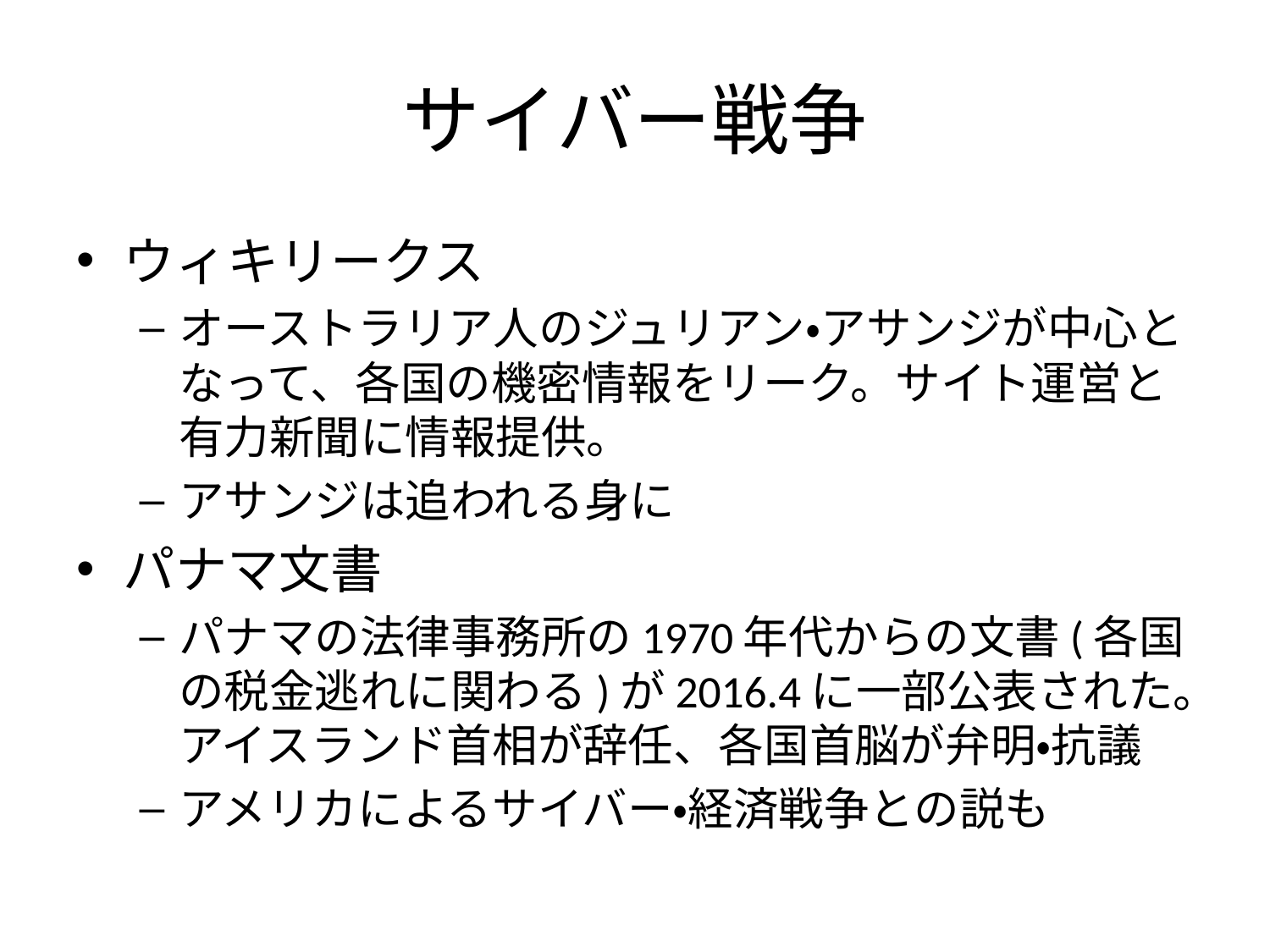

# サイバー戦争
ウィキリークス
オーストラリア人のジュリアン・アサンジが中心となって、各国の機密情報をリーク。サイト運営と有力新聞に情報提供。
アサンジは追われる身に
パナマ文書
パナマの法律事務所の1970年代からの文書(各国の税金逃れに関わる)が2016.4に一部公表された。アイスランド首相が辞任、各国首脳が弁明・抗議
アメリカによるサイバー・経済戦争との説も